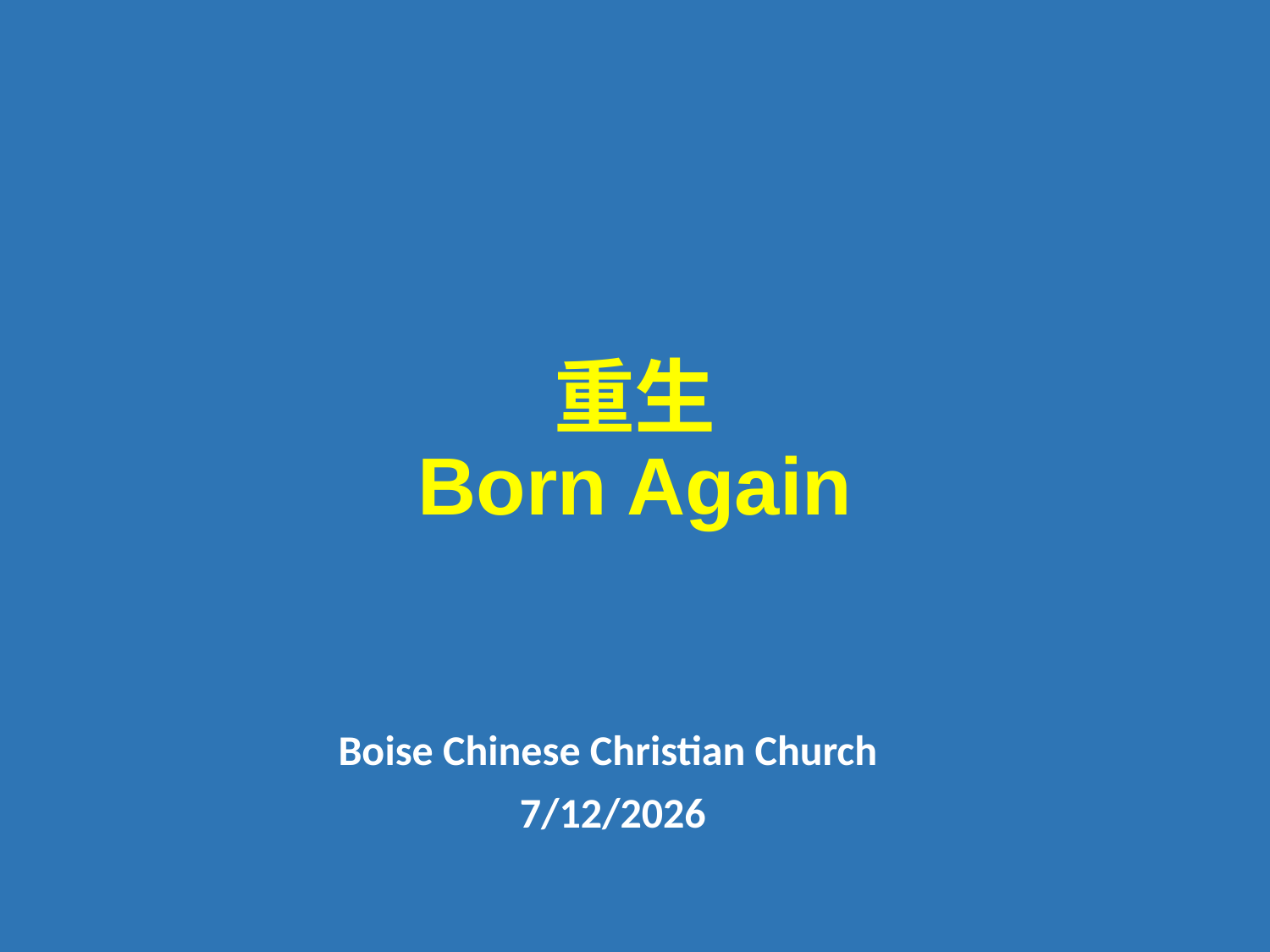

# 重生 Born Again
Boise Chinese Christian Church
7/12/2026